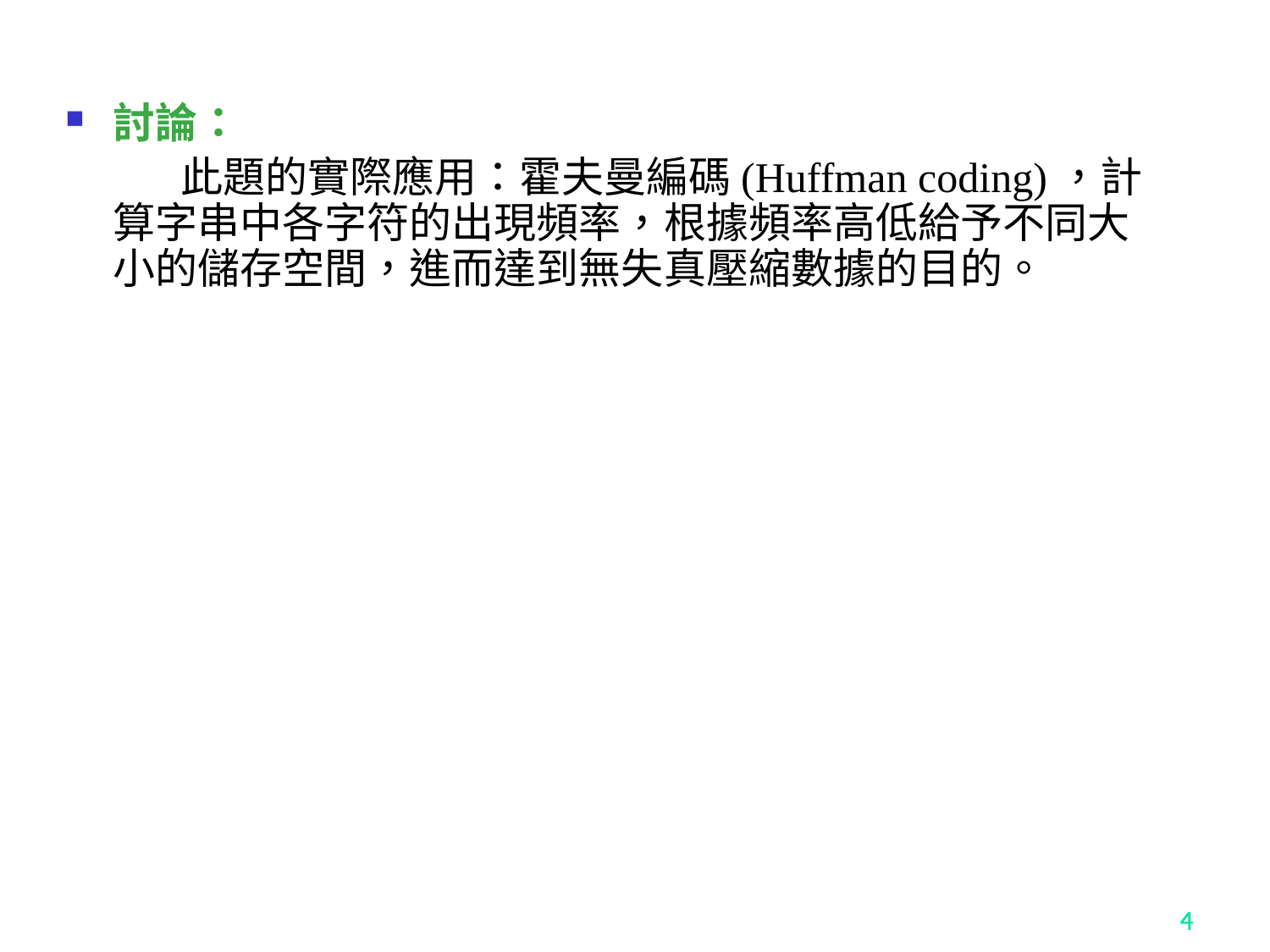

討論：
	      此題的實際應用：霍夫曼編碼(Huffman coding)，計算字串中各字符的出現頻率，根據頻率高低給予不同大小的儲存空間，進而達到無失真壓縮數據的目的。
4